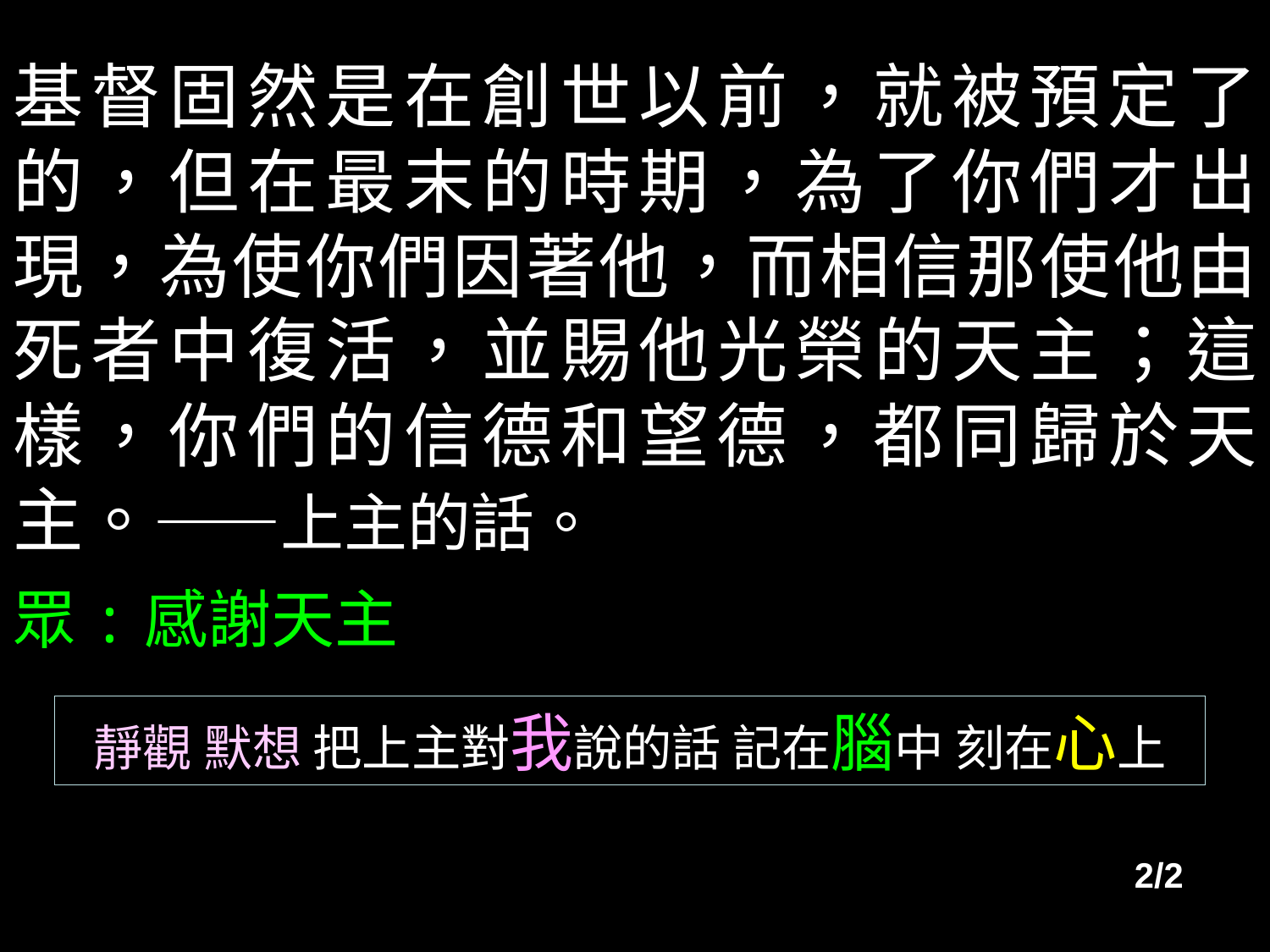

基督固然是在創世以前，就被預定了的，但在最末的時期，為了你們才出現，為使你們因著他，而相信那使他由死者中復活，並賜他光榮的天主；這樣，你們的信德和望德，都同歸於天主。——上主的話。
眾:感謝天主

靜觀 默想 把上主對我說的話 記在腦中 刻在心上
2/2